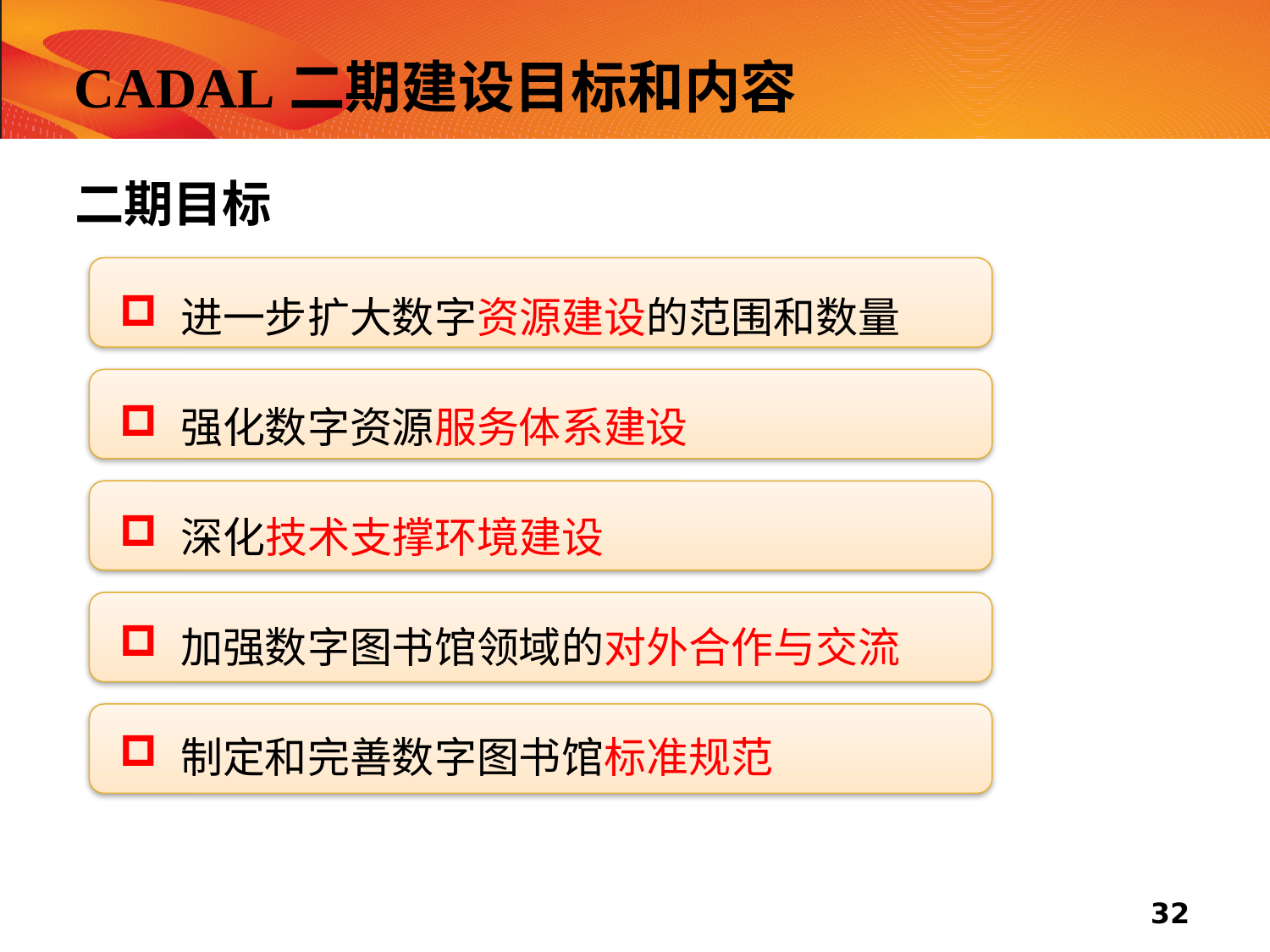

# CADAL二期建设目标和内容
二期目标
进一步扩大数字资源建设的范围和数量
强化数字资源服务体系建设
深化技术支撑环境建设
加强数字图书馆领域的对外合作与交流
制定和完善数字图书馆标准规范